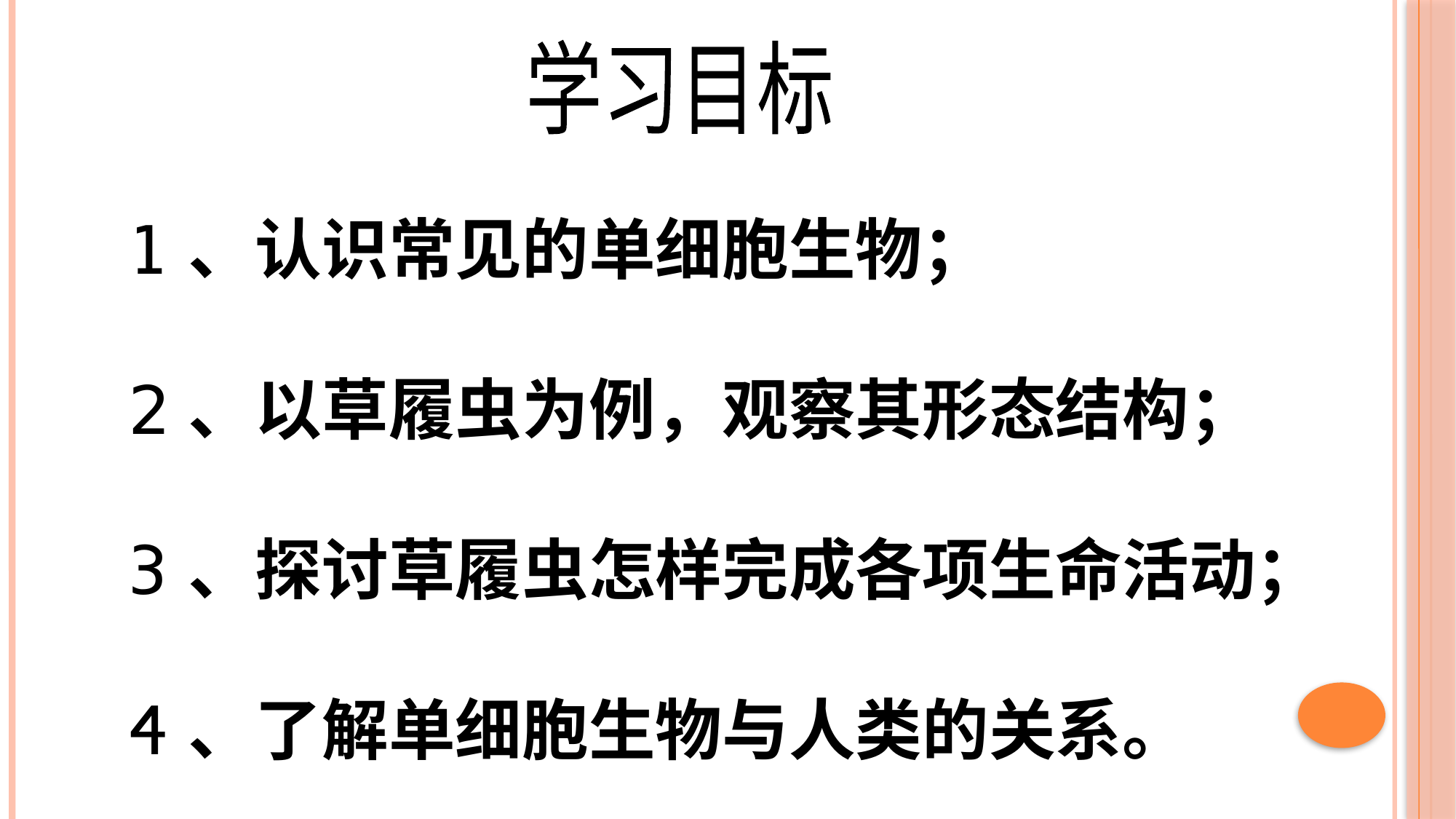

学习目标
1、认识常见的单细胞生物；
2、以草履虫为例，观察其形态结构；
3、探讨草履虫怎样完成各项生命活动；
4、了解单细胞生物与人类的关系。